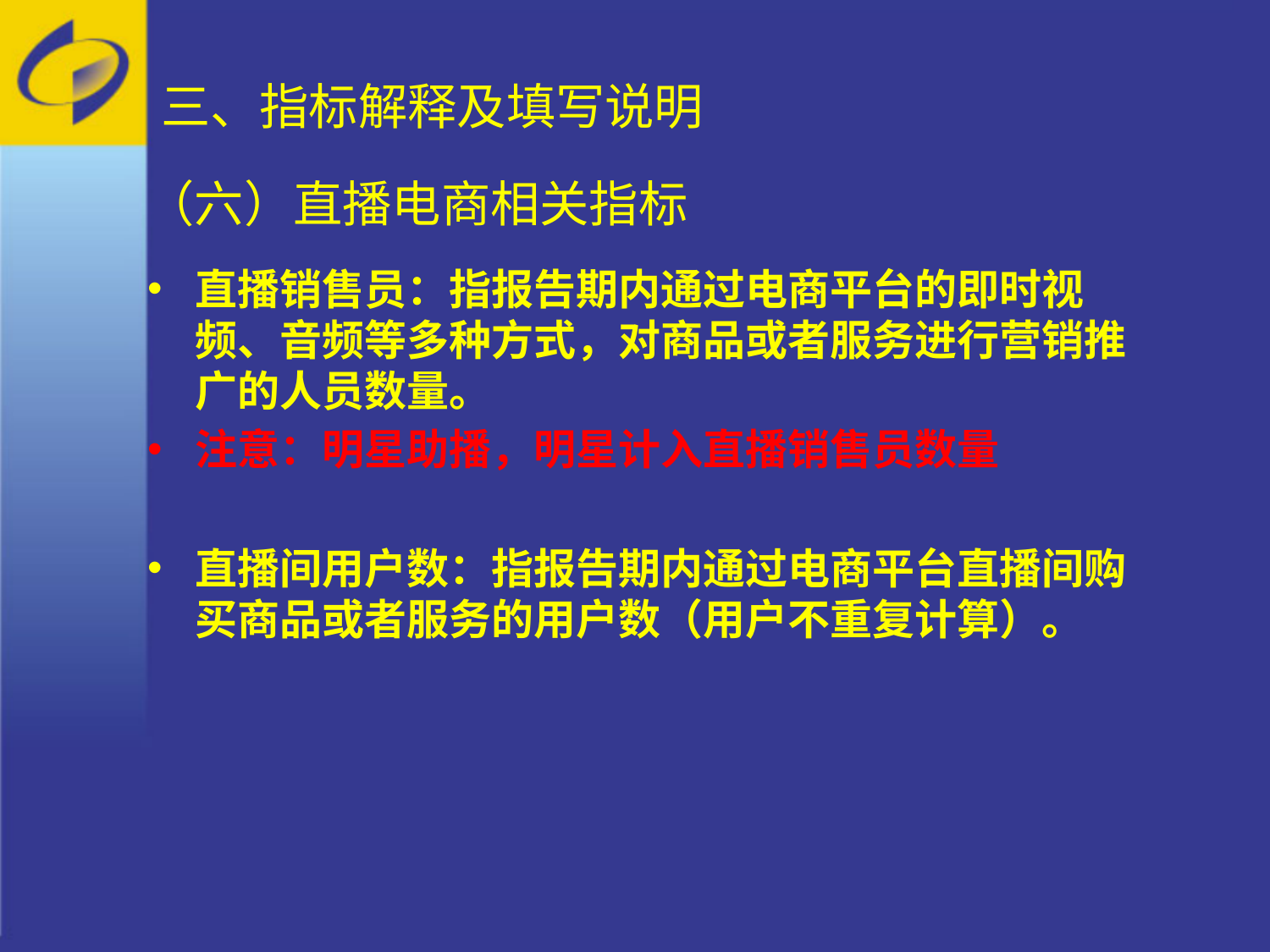

三、指标解释及填写说明
（六）直播电商相关指标
直播销售员：指报告期内通过电商平台的即时视频、音频等多种方式，对商品或者服务进行营销推广的人员数量。
注意：明星助播，明星计入直播销售员数量

直播间用户数：指报告期内通过电商平台直播间购买商品或者服务的用户数（用户不重复计算）。